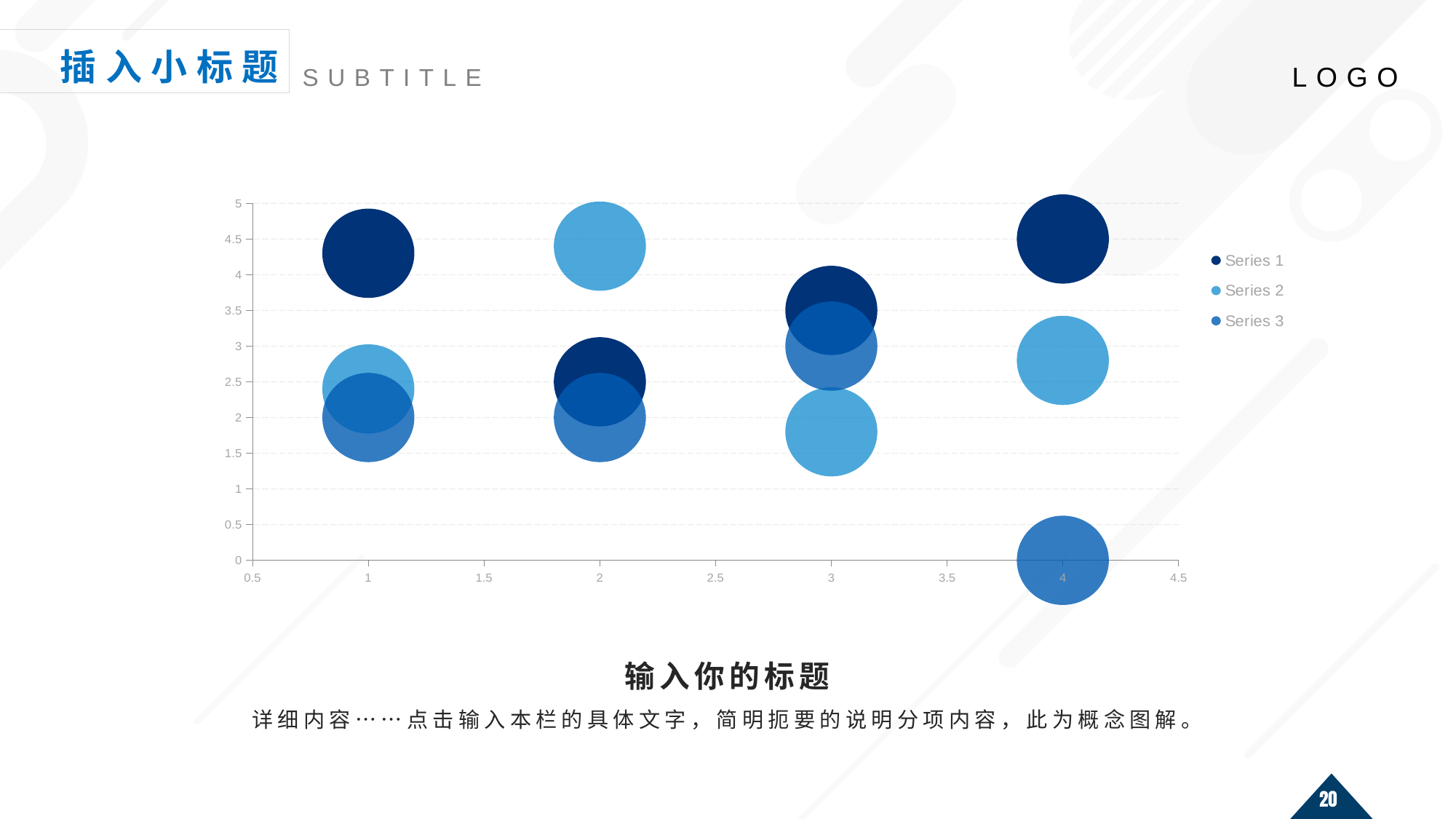

### Chart

| Category | Series 1 | Series 2 | Series 3 |
|---|---|---|---|
输入你的标题
详细内容……点击输入本栏的具体文字，简明扼要的说明分项内容，此为概念图解。